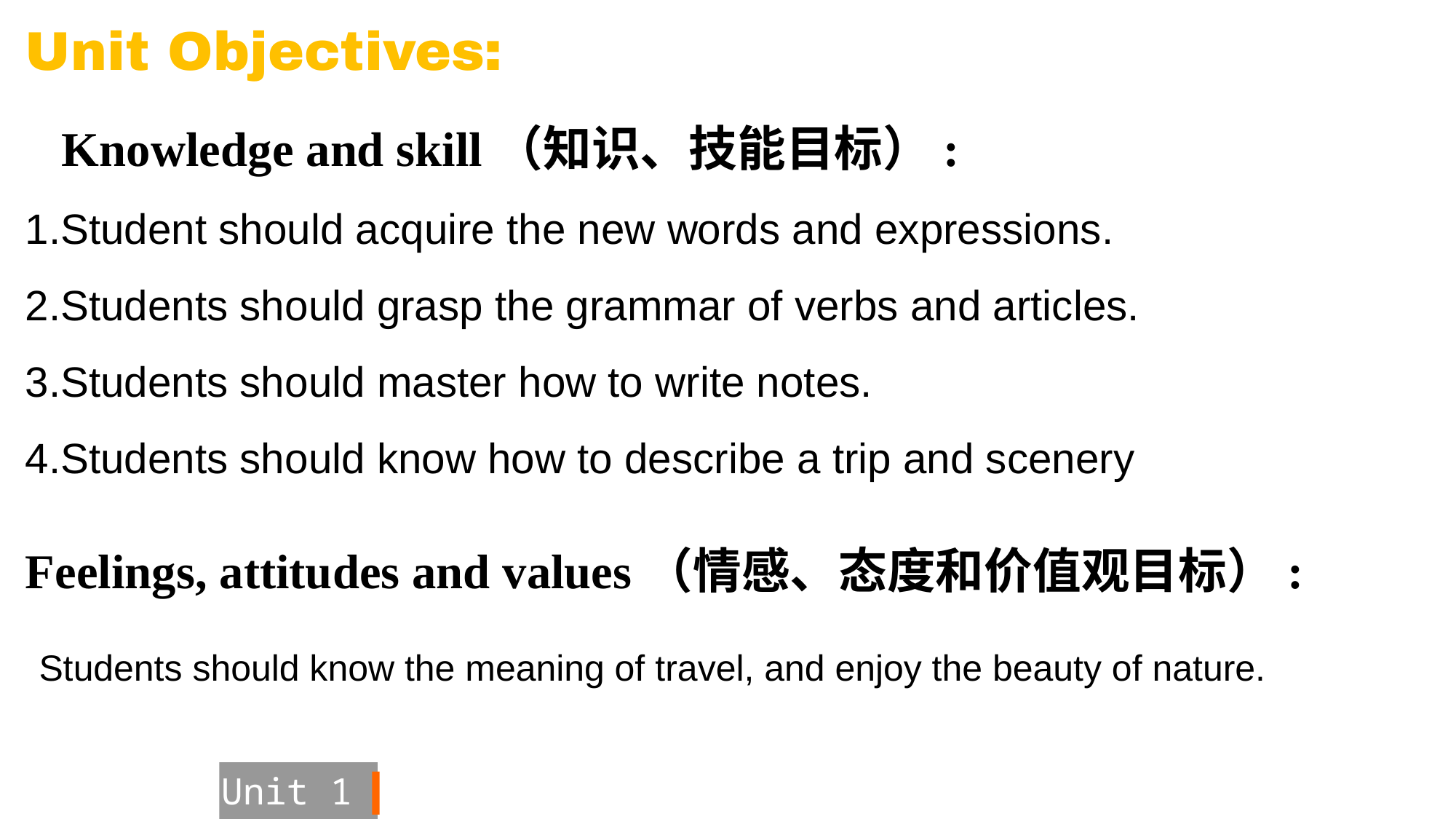

Unit Objectives:
   Knowledge and skill（知识、技能目标）:
1.Student should acquire the new words and expressions.
2.Students should grasp the grammar of verbs and articles.
3.Students should master how to write notes.
4.Students should know how to describe a trip and scenery

Feelings, attitudes and values（情感、态度和价值观目标）:

Students should know the meaning of travel, and enjoy the beauty of nature.